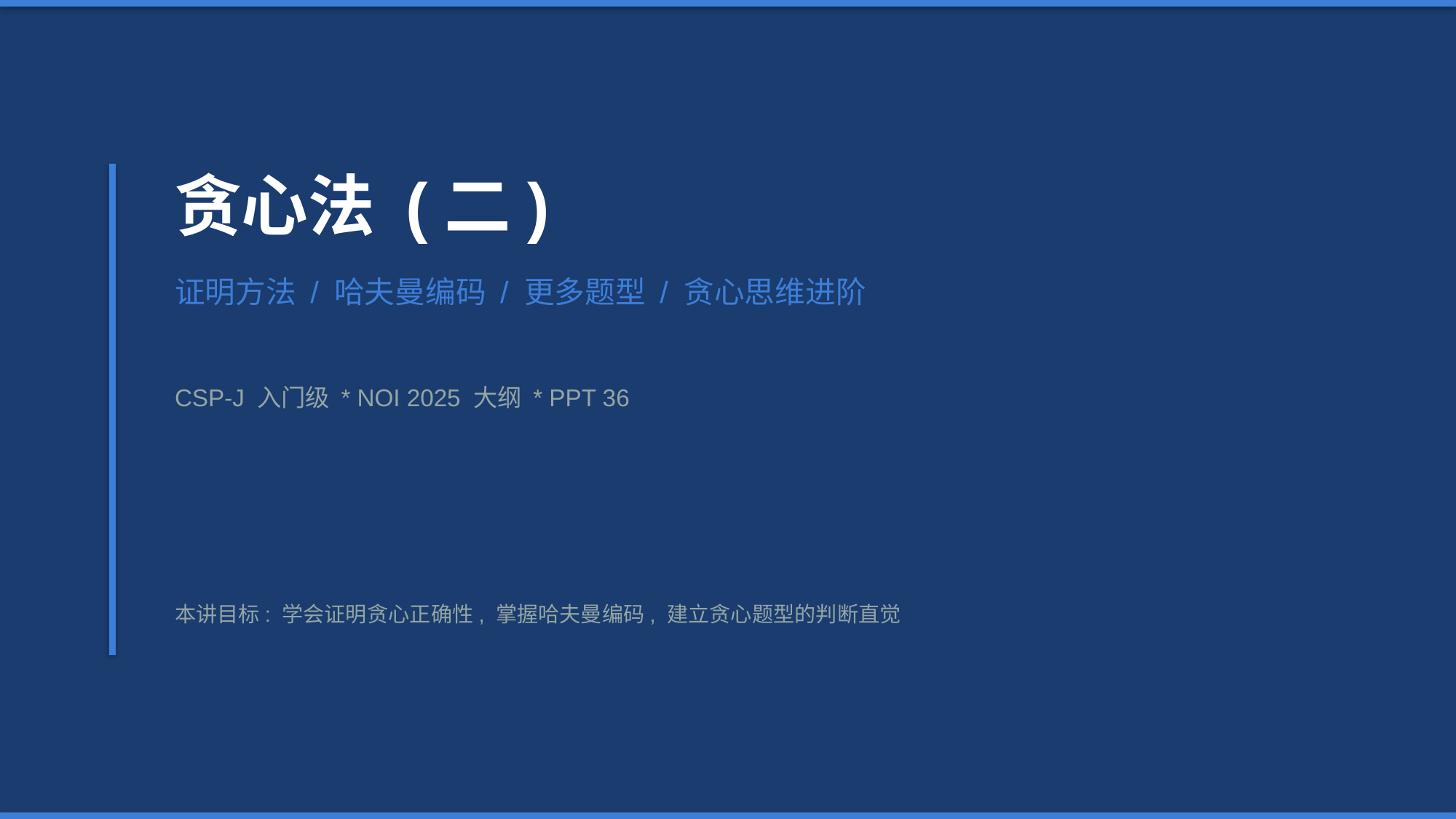

贪心法 (二)
证明方法 / 哈夫曼编码 / 更多题型 / 贪心思维进阶
CSP-J 入门级 * NOI 2025 大纲 * PPT 36
本讲目标: 学会证明贪心正确性, 掌握哈夫曼编码, 建立贪心题型的判断直觉